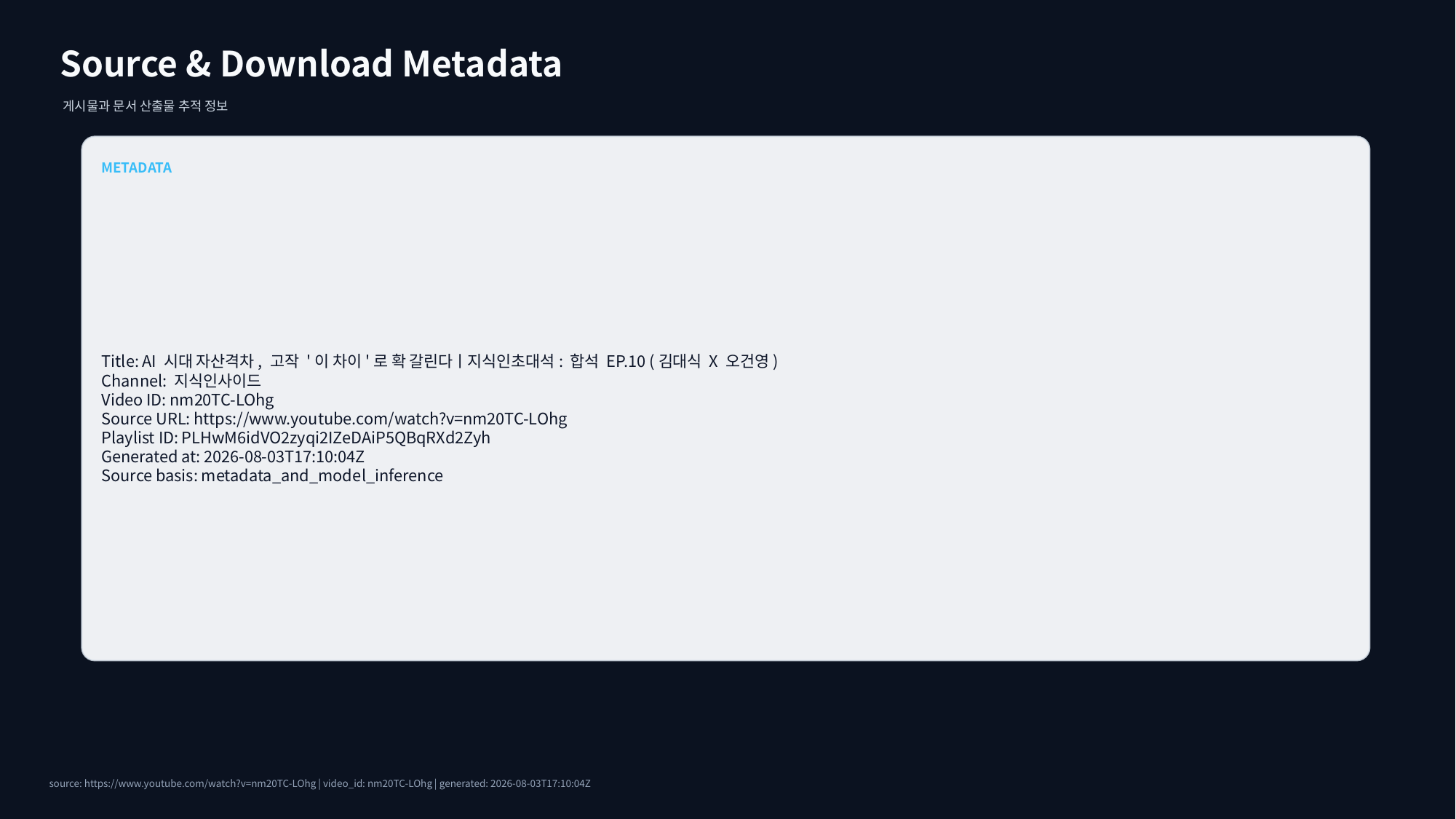

Source & Download Metadata
게시물과 문서 산출물 추적 정보

METADATA
Title: AI 시대 자산격차, 고작 '이 차이'로 확 갈린다ㅣ지식인초대석: 합석 EP.10 (김대식 X 오건영)
Channel: 지식인사이드
Video ID: nm20TC-LOhg
Source URL: https://www.youtube.com/watch?v=nm20TC-LOhg
Playlist ID: PLHwM6idVO2zyqi2IZeDAiP5QBqRXd2Zyh
Generated at: 2026-08-03T17:10:04Z
Source basis: metadata_and_model_inference
source: https://www.youtube.com/watch?v=nm20TC-LOhg | video_id: nm20TC-LOhg | generated: 2026-08-03T17:10:04Z